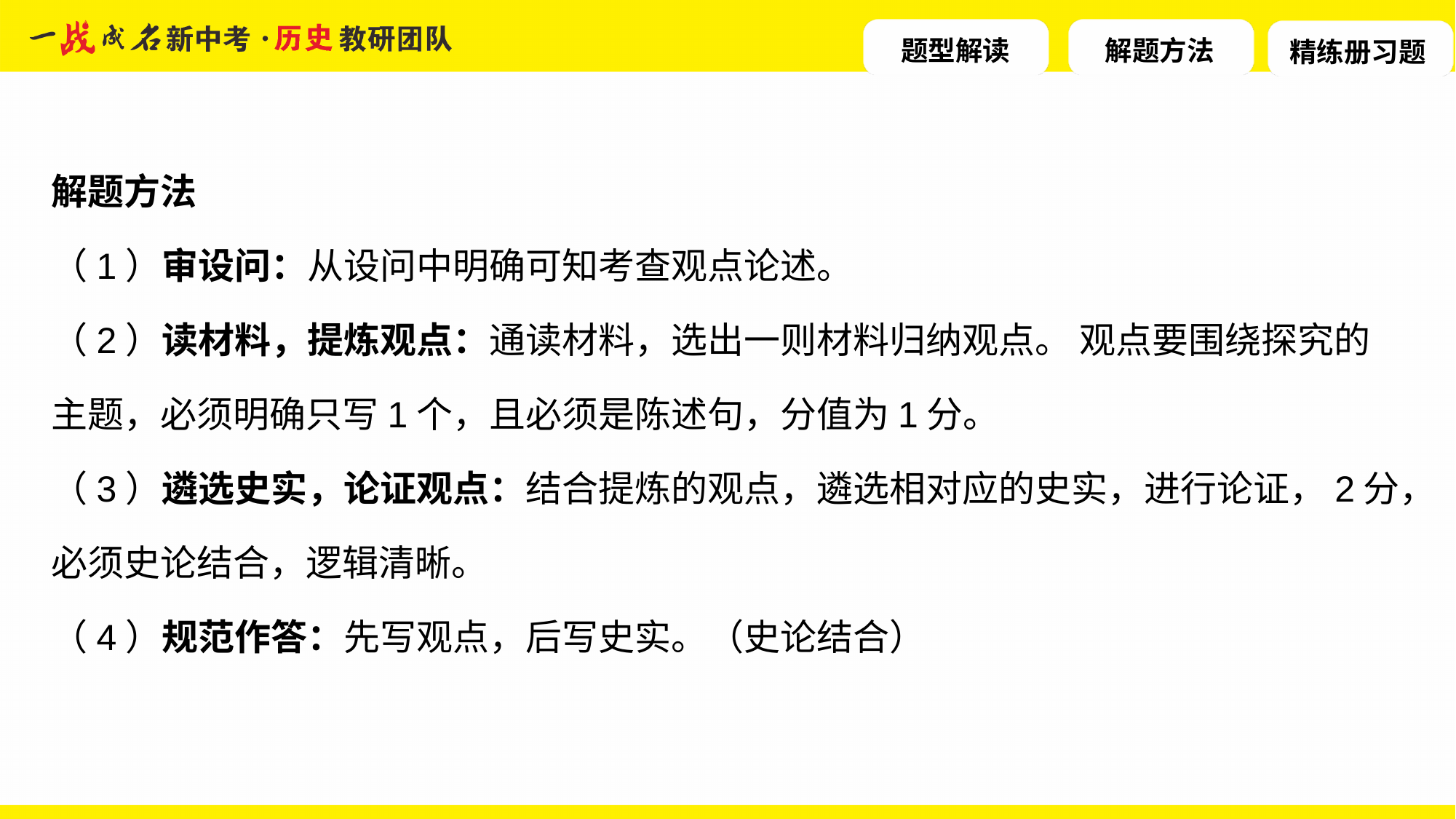

解题方法
（1）审设问：从设问中明确可知考查观点论述。
（2）读材料，提炼观点：通读材料，选出一则材料归纳观点。 观点要围绕探究的主题，必须明确只写1个，且必须是陈述句，分值为1分。
（3）遴选史实，论证观点：结合提炼的观点，遴选相对应的史实，进行论证，2分，必须史论结合，逻辑清晰。
（4）规范作答：先写观点，后写史实。（史论结合）